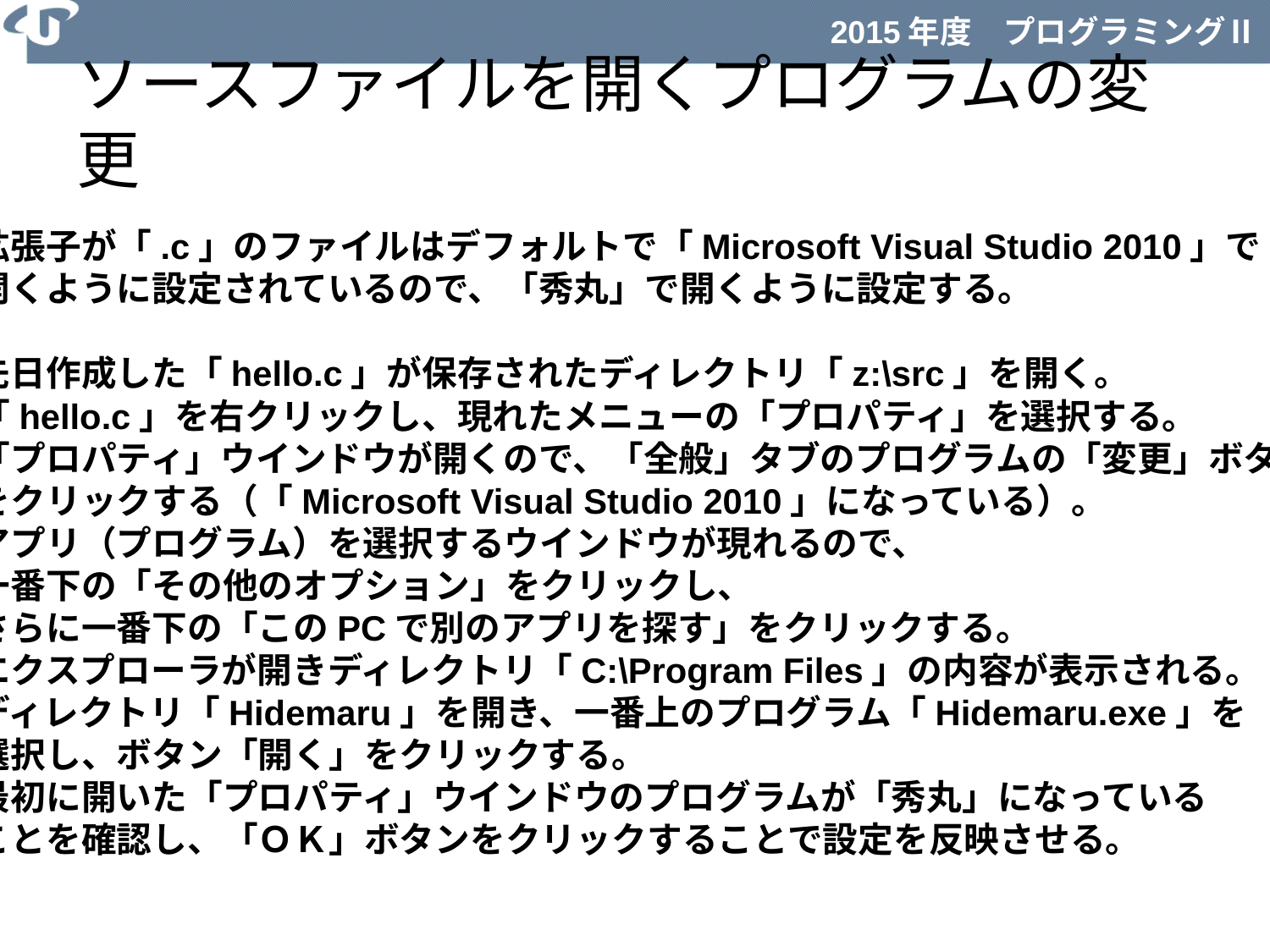

# ソースファイルを開くプログラムの変更
拡張子が「.c」のファイルはデフォルトで「Microsoft Visual Studio 2010」で
開くように設定されているので、「秀丸」で開くように設定する。

先日作成した「hello.c」が保存されたディレクトリ「z:\src」を開く。
「hello.c」を右クリックし、現れたメニューの「プロパティ」を選択する。
「プロパティ」ウインドウが開くので、「全般」タブのプログラムの「変更」ボタン
をクリックする（「Microsoft Visual Studio 2010」になっている）。
アプリ（プログラム）を選択するウインドウが現れるので、
一番下の「その他のオプション」をクリックし、
さらに一番下の「このPCで別のアプリを探す」をクリックする。
エクスプローラが開きディレクトリ「C:\Program Files」の内容が表示される。
ディレクトリ「Hidemaru」を開き、一番上のプログラム「Hidemaru.exe」を
選択し、ボタン「開く」をクリックする。
最初に開いた「プロパティ」ウインドウのプログラムが「秀丸」になっている
ことを確認し、「ＯＫ」ボタンをクリックすることで設定を反映させる。